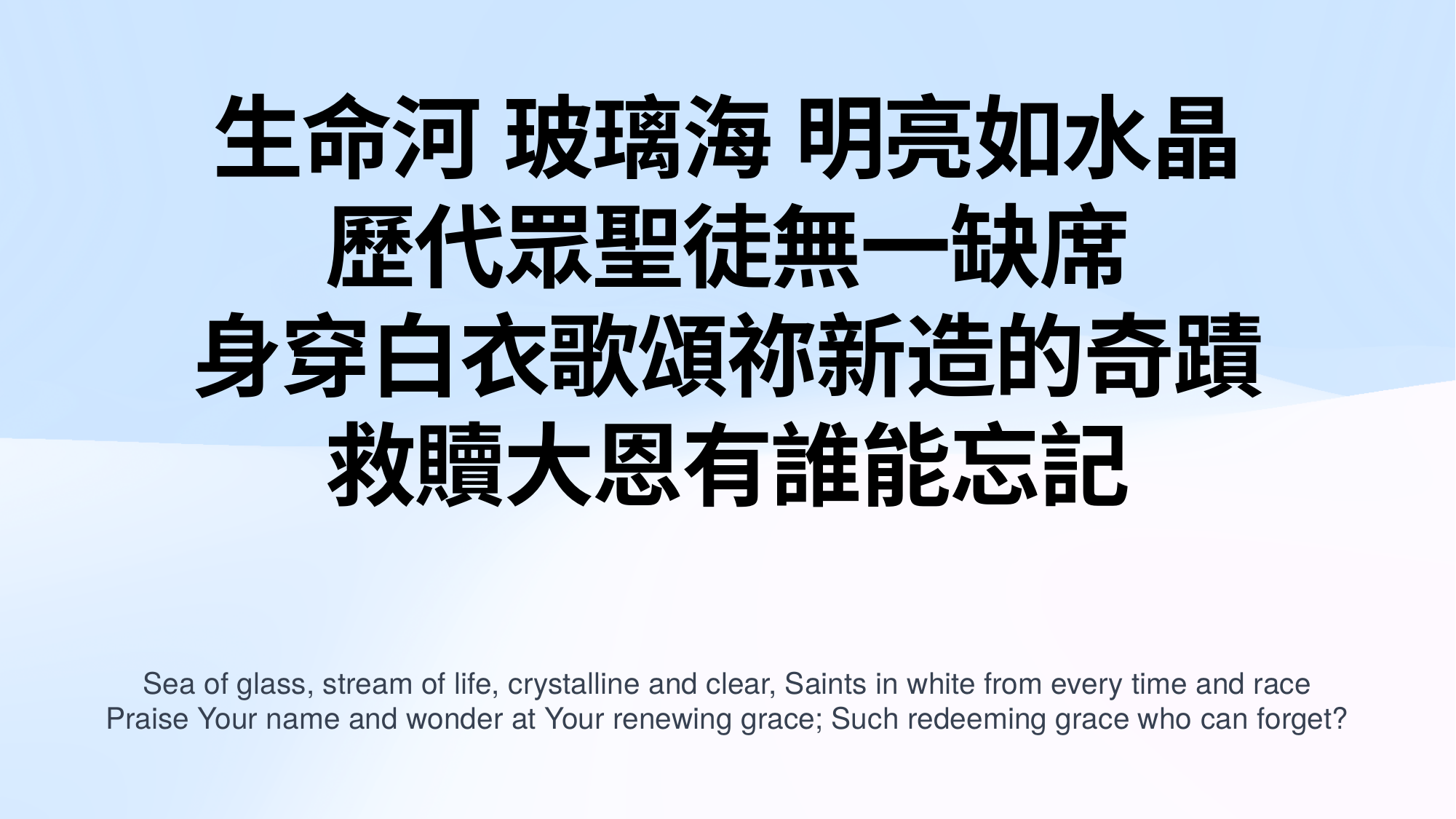

# 生命河 玻璃海 明亮如水晶 歷代眾聖徒無一缺席 身穿白衣歌頌祢新造的奇蹟 救贖大恩有誰能忘記
Sea of glass, stream of life, crystalline and clear, Saints in white from every time and race
Praise Your name and wonder at Your renewing grace; Such redeeming grace who can forget?